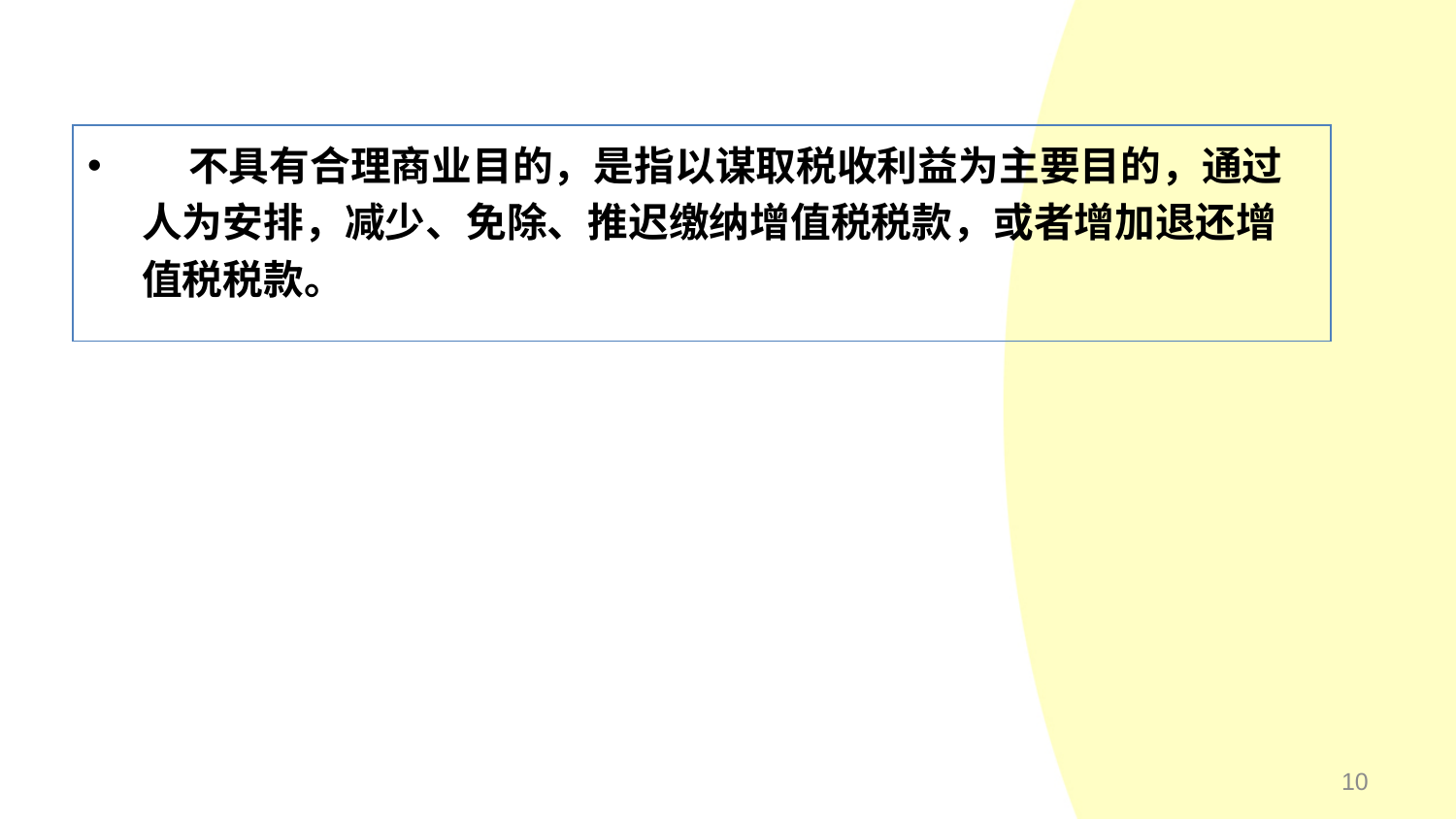

不具有合理商业目的，是指以谋取税收利益为主要目的，通过人为安排，减少、免除、推迟缴纳增值税税款，或者增加退还增值税税款。
10